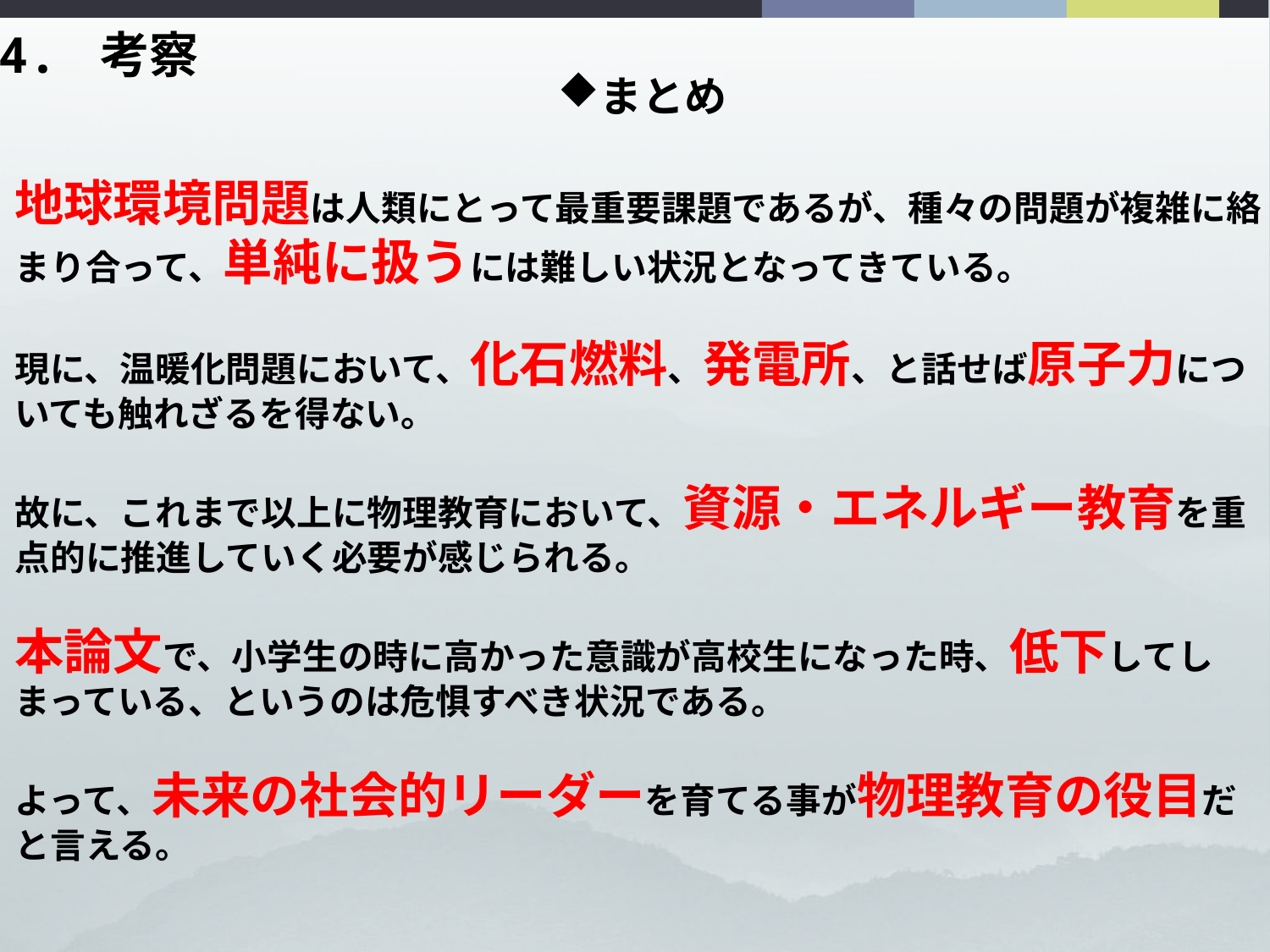

まとめ

地球環境問題は人類にとって最重要課題であるが、種々の問題が複雑に絡まり合って、単純に扱うには難しい状況となってきている。

現に、温暖化問題において、化石燃料、発電所、と話せば原子力についても触れざるを得ない。

故に、これまで以上に物理教育において、資源・エネルギー教育を重点的に推進していく必要が感じられる。

本論文で、小学生の時に高かった意識が高校生になった時、低下してしまっている、というのは危惧すべき状況である。

よって、未来の社会的リーダーを育てる事が物理教育の役目だと言える。

4. 考察